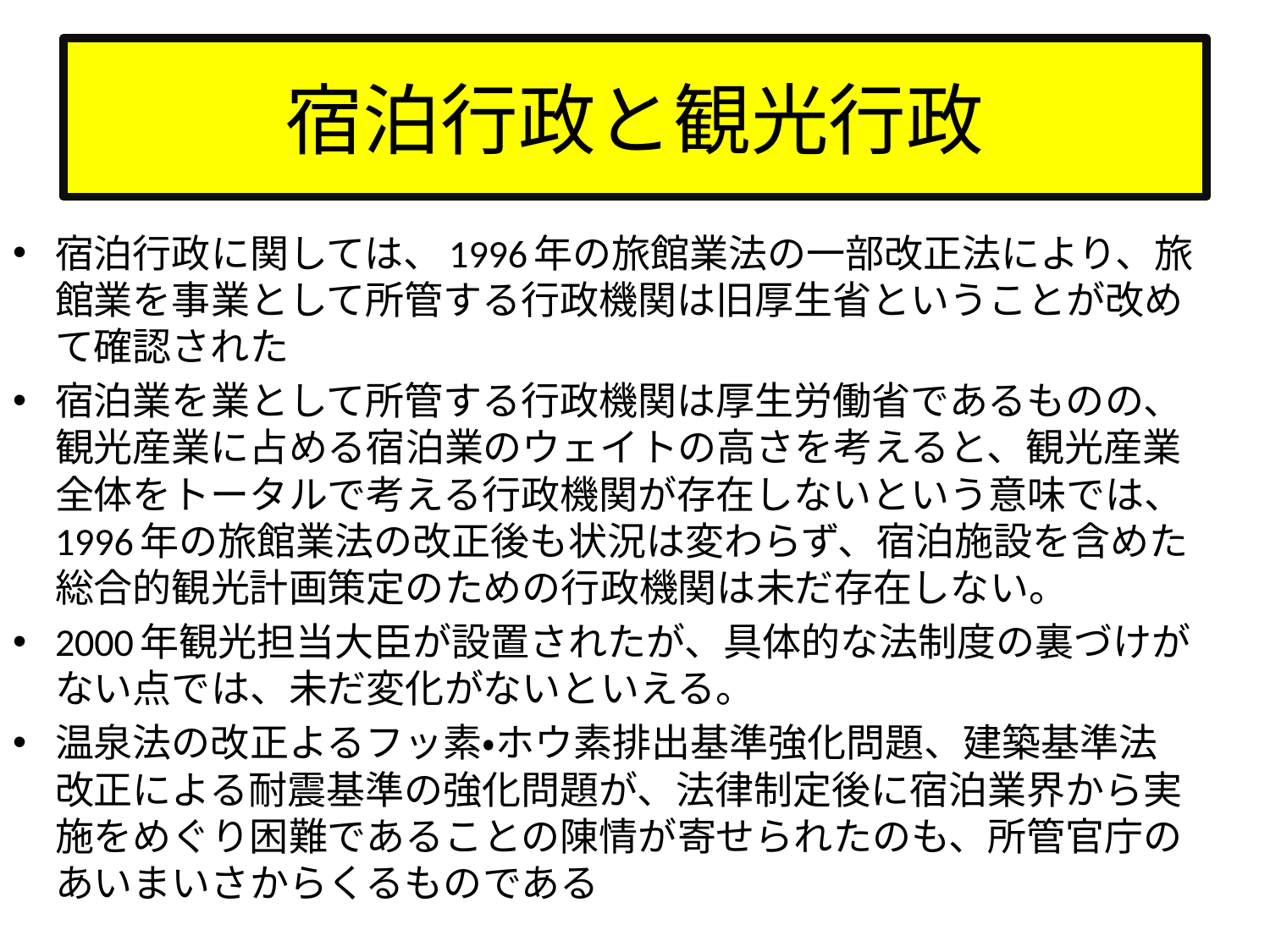

# 宿泊行政と観光行政
宿泊行政に関しては、1996年の旅館業法の一部改正法により、旅館業を事業として所管する行政機関は旧厚生省ということが改めて確認された
宿泊業を業として所管する行政機関は厚生労働省であるものの、観光産業に占める宿泊業のウェイトの高さを考えると、観光産業全体をトータルで考える行政機関が存在しないという意味では、1996年の旅館業法の改正後も状況は変わらず、宿泊施設を含めた総合的観光計画策定のための行政機関は未だ存在しない。
2000年観光担当大臣が設置されたが、具体的な法制度の裏づけがない点では、未だ変化がないといえる。
温泉法の改正よるフッ素・ホウ素排出基準強化問題、建築基準法改正による耐震基準の強化問題が、法律制定後に宿泊業界から実施をめぐり困難であることの陳情が寄せられたのも、所管官庁のあいまいさからくるものである